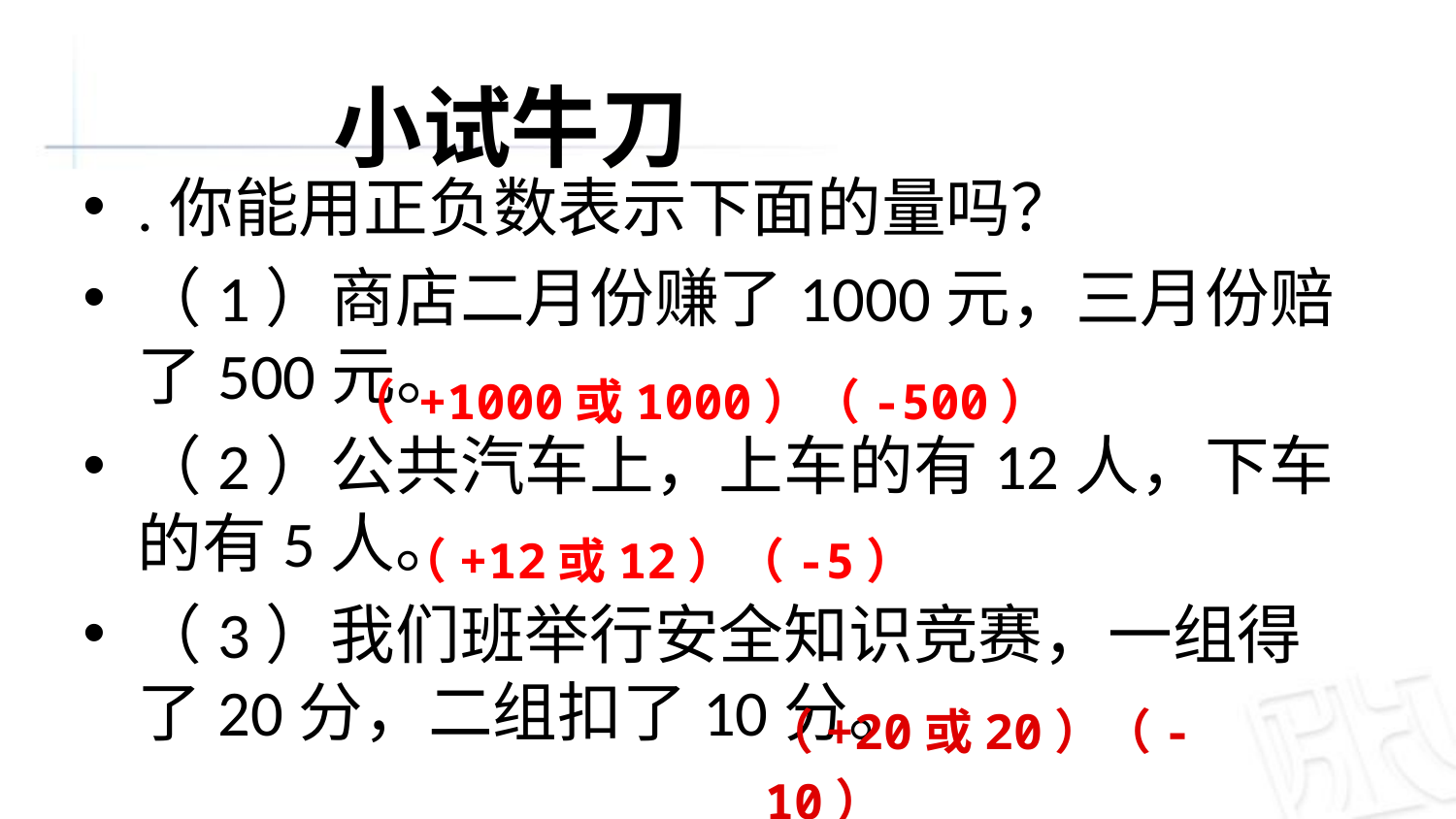

小试牛刀
.你能用正负数表示下面的量吗？
（1）商店二月份赚了1000元，三月份赔了500元。
（2）公共汽车上，上车的有12人，下车的有5人。
（3）我们班举行安全知识竞赛，一组得了20分，二组扣了10分。
（ +1000或1000）（-500）
（+12或12）（-5）
（+20或20）（-10）